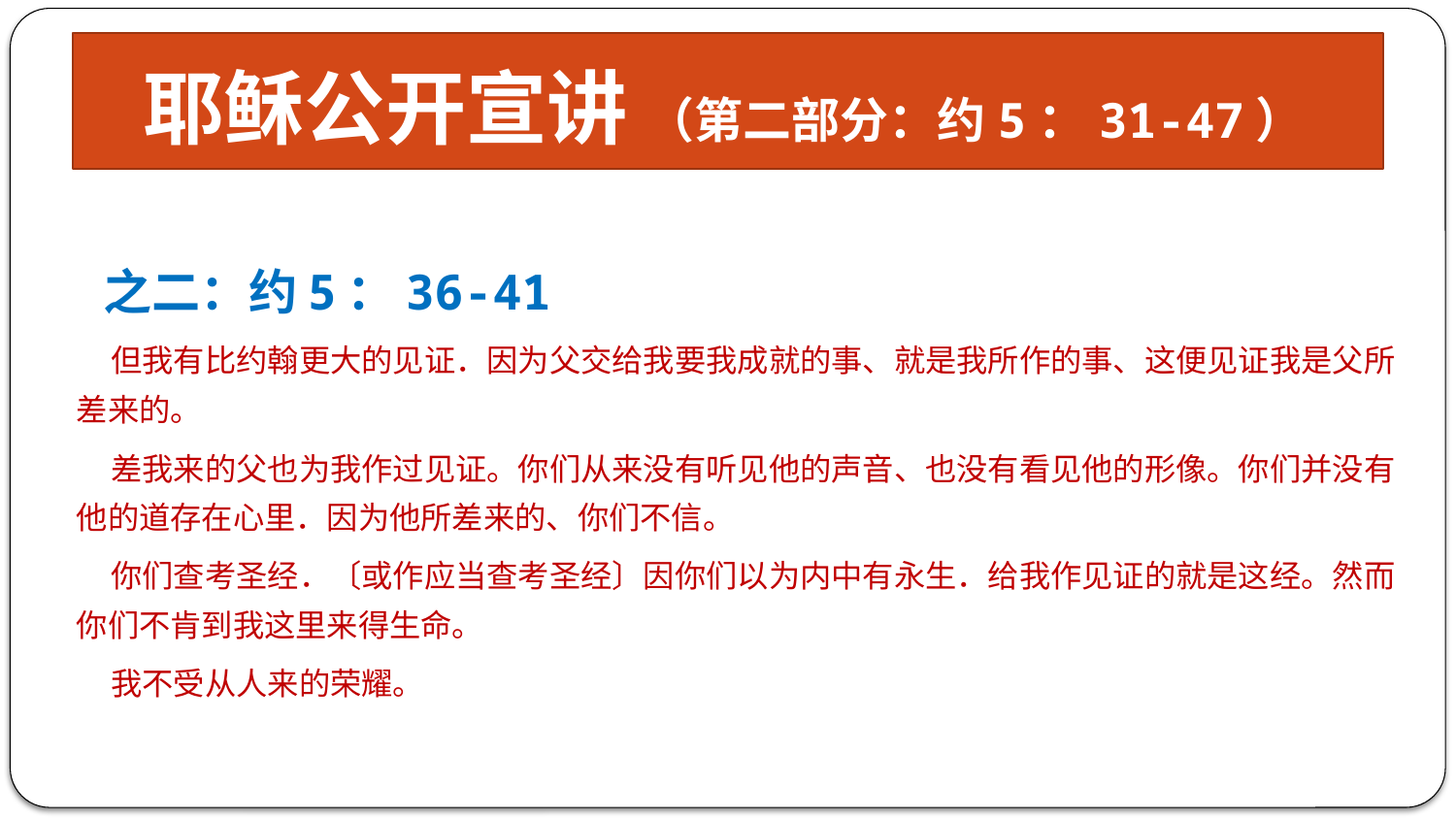

# 耶稣公开宣讲 （第二部分：约5：31-47）

之二：约5：36-41
    但我有比约翰更大的见证．因为父交给我要我成就的事、就是我所作的事、这便见证我是父所差来的。
    差我来的父也为我作过见证。你们从来没有听见他的声音、也没有看见他的形像。你们并没有他的道存在心里．因为他所差来的、你们不信。
    你们查考圣经．〔或作应当查考圣经〕因你们以为内中有永生．给我作见证的就是这经。然而你们不肯到我这里来得生命。
    我不受从人来的荣耀。